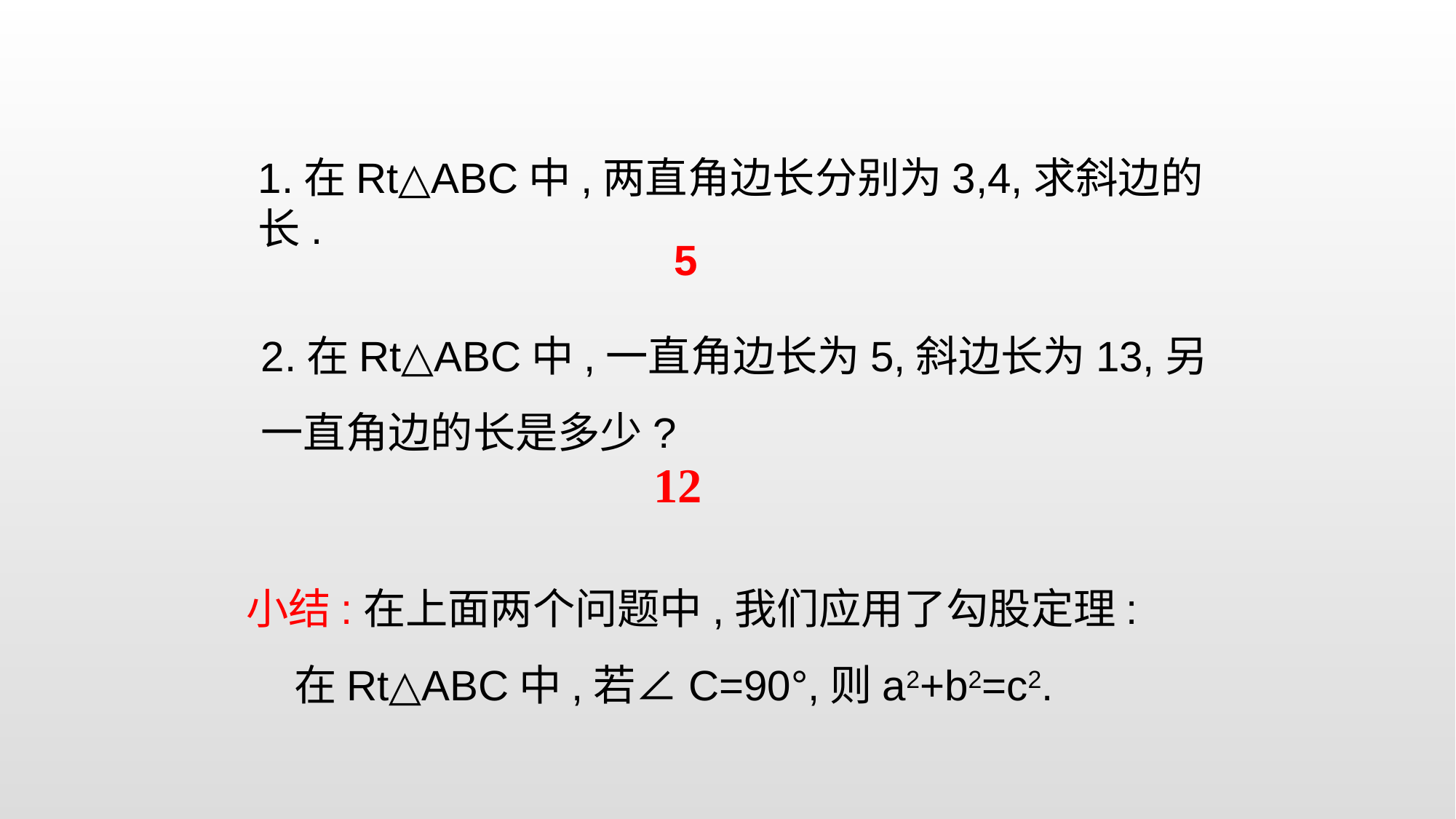

1.在Rt△ABC中,两直角边长分别为3,4,求斜边的长.
5
2.在Rt△ABC中,一直角边长为5,斜边长为13,另一直角边的长是多少?
12
小结:在上面两个问题中,我们应用了勾股定理:
    在Rt△ABC中,若∠C=90°,则a2+b2=c2.